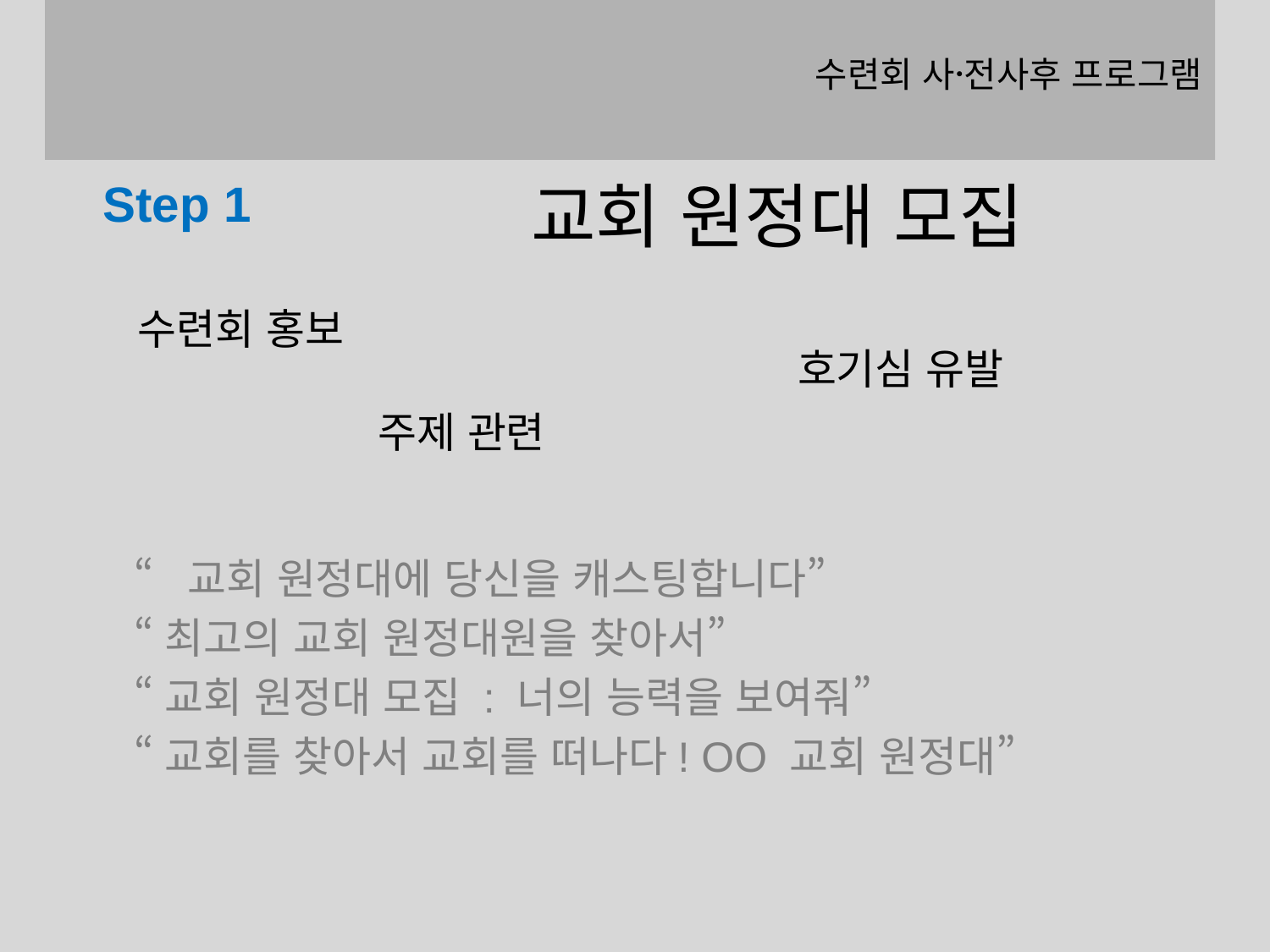

# 수련회 사전〮사후 프로그램
교회 원정대 모집
Step 1
수련회 홍보
호기심 유발
주제 관련
“교회 원정대에 당신을 캐스팅합니다”
“최고의 교회 원정대원을 찾아서”
“교회 원정대 모집 : 너의 능력을 보여줘”
“교회를 찾아서 교회를 떠나다! OO 교회 원정대”